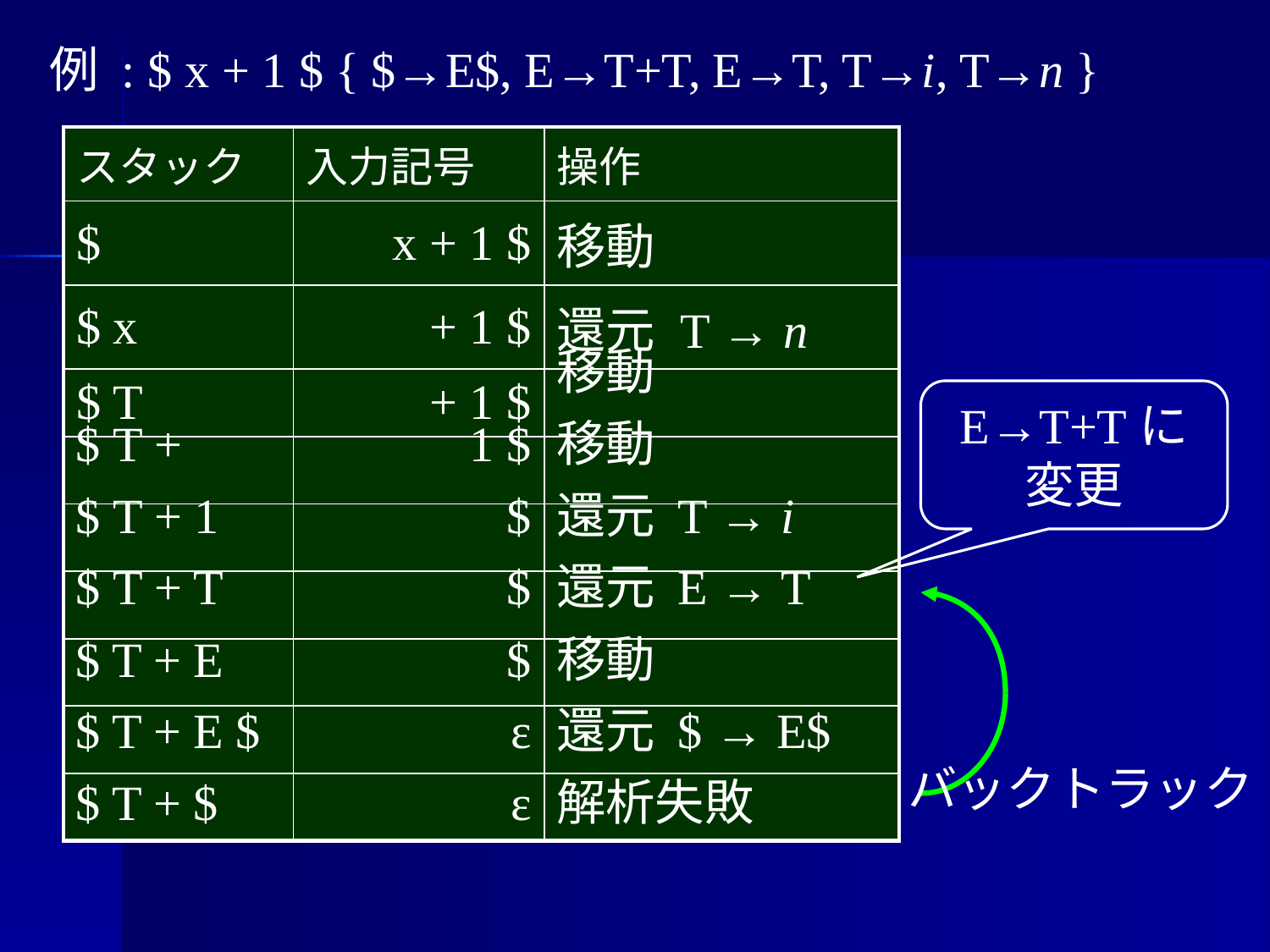

例 : $ x + 1 $
{ $→E$, E→T+T, E→T, T→i, T→n }
| スタック | 入力記号 | 操作 |
| --- | --- | --- |
| $ | x + 1 $ | 移動 |
| $ x | + 1 $ | 還元 T → n |
| $ T | + 1 $ |  |
|  |  |  |
|  |  |  |
|  |  |  |
|  |  |  |
|  |  |  |
|  |  |  |
移動
E→T+Tに
変更
$ T +
1 $
移動
$ T + 1
$
還元 T → i
$ T + T
$
還元 E → T

バックトラック
$ T + E
$
移動
$ T + E $
ε
還元 $ → E$
$ T + $
ε
解析失敗